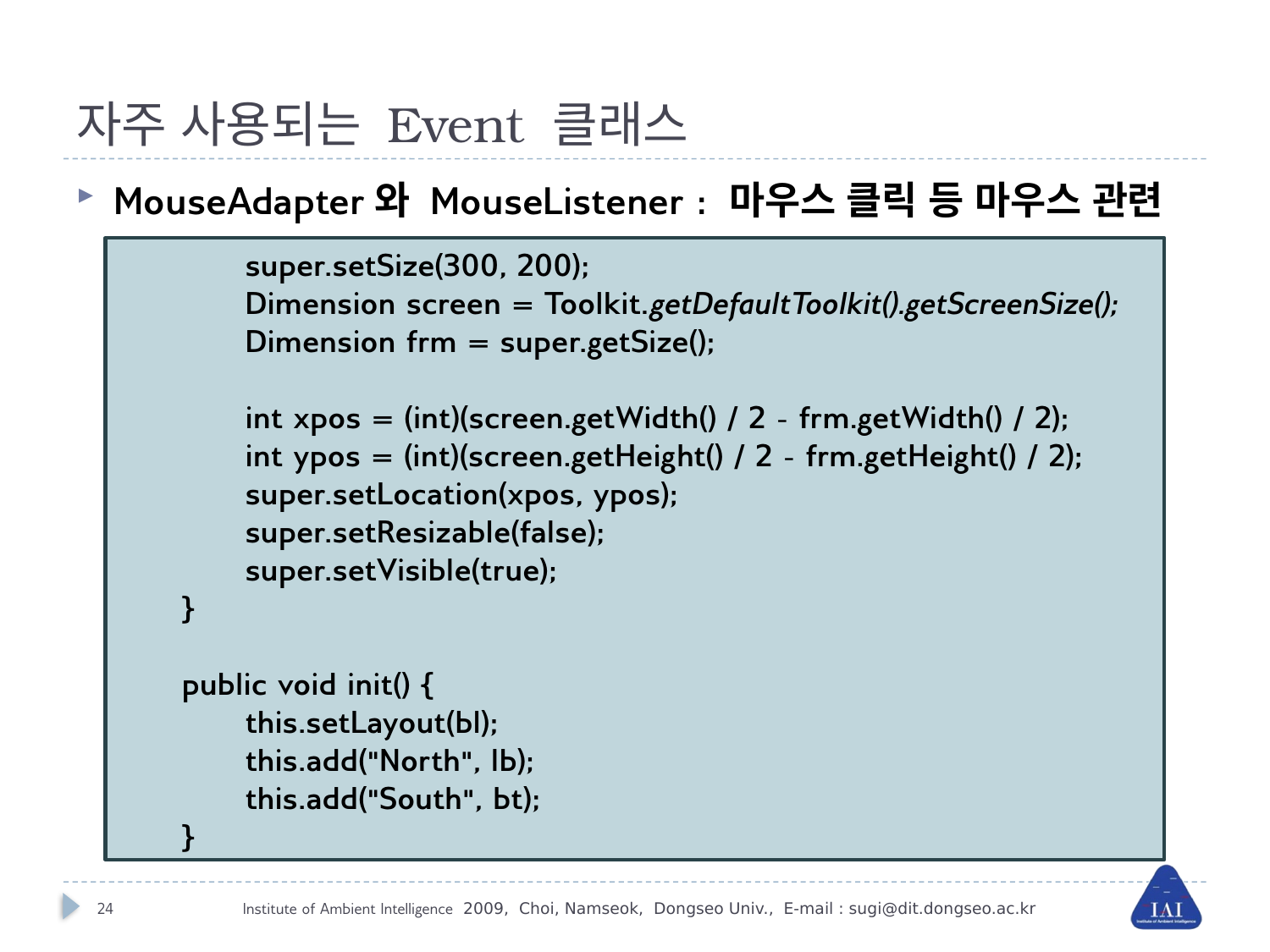

# 자주 사용되는 Event 클래스
MouseAdapter와 MouseListener : 마우스 클릭 등 마우스 관련

super.setSize(300, 200);
Dimension screen = Toolkit.getDefaultToolkit().getScreenSize();
Dimension frm = super.getSize();

int xpos = (int)(screen.getWidth() / 2 - frm.getWidth() / 2);
int ypos = (int)(screen.getHeight() / 2 - frm.getHeight() / 2);
super.setLocation(xpos, ypos);
super.setResizable(false);
super.setVisible(true);
}

public void init() {
this.setLayout(bl);
this.add("North", lb);
this.add("South", bt);
}